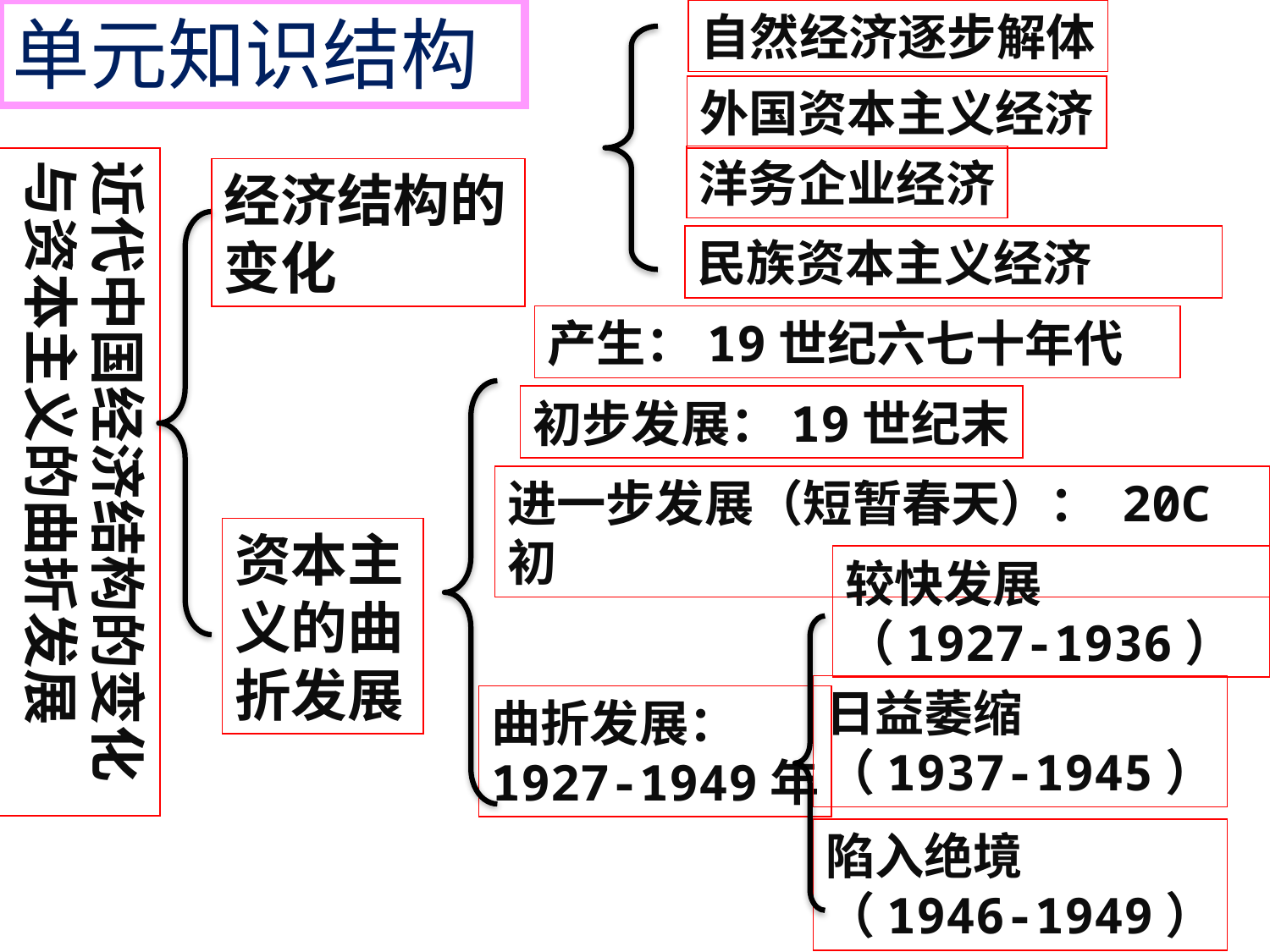

单元知识结构
自然经济逐步解体

外国资本主义经济
洋务企业经济
近代中国经济结构的变化与资本主义的曲折发展
经济结构的变化

民族资本主义经济
产生：19世纪六七十年代

初步发展：19世纪末
进一步发展（短暂春天）： 20C初
资本主义的曲折发展
较快发展
（1927-1936）

日益萎缩
（1937-1945）
曲折发展：
1927-1949年
陷入绝境
（1946-1949）